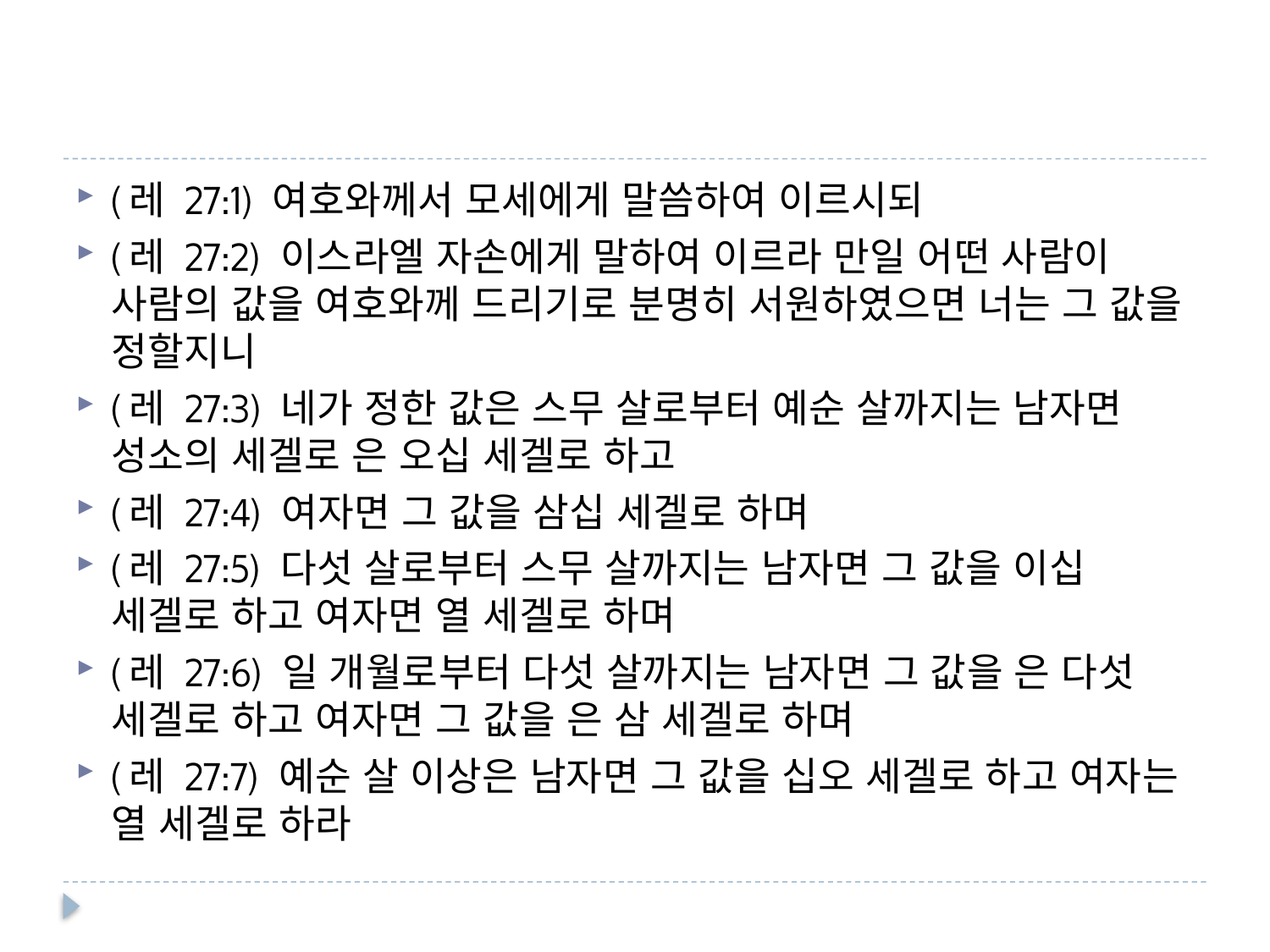

#
(레 27:1) 여호와께서 모세에게 말씀하여 이르시되
(레 27:2) 이스라엘 자손에게 말하여 이르라 만일 어떤 사람이 사람의 값을 여호와께 드리기로 분명히 서원하였으면 너는 그 값을 정할지니
(레 27:3) 네가 정한 값은 스무 살로부터 예순 살까지는 남자면 성소의 세겔로 은 오십 세겔로 하고
(레 27:4) 여자면 그 값을 삼십 세겔로 하며
(레 27:5) 다섯 살로부터 스무 살까지는 남자면 그 값을 이십 세겔로 하고 여자면 열 세겔로 하며
(레 27:6) 일 개월로부터 다섯 살까지는 남자면 그 값을 은 다섯 세겔로 하고 여자면 그 값을 은 삼 세겔로 하며
(레 27:7) 예순 살 이상은 남자면 그 값을 십오 세겔로 하고 여자는 열 세겔로 하라